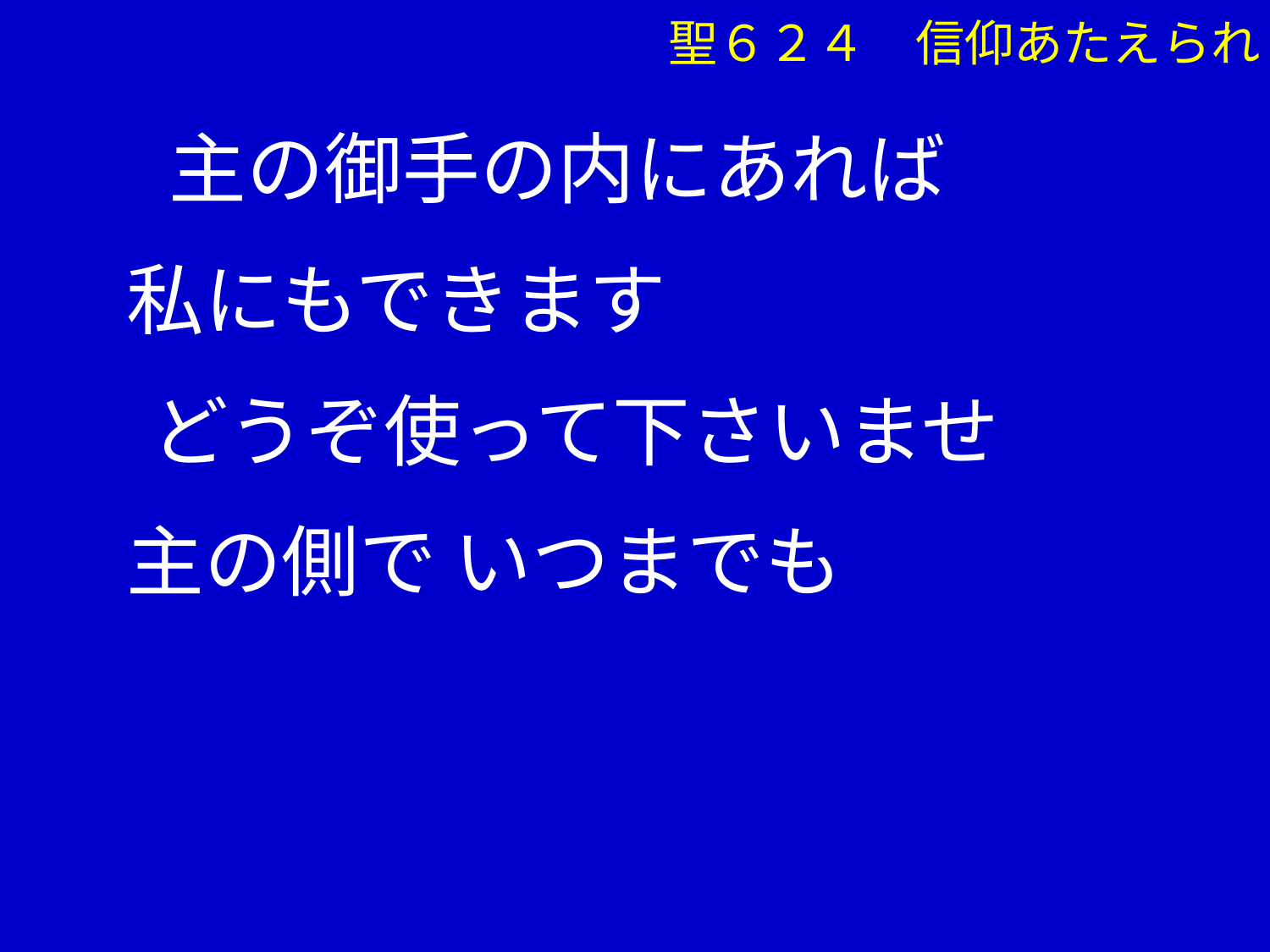

主の御手の内にあれば
   私にもできます
　 どうぞ使って下さいませ
   主の側で いつまでも

聖６２４　信仰あたえられ